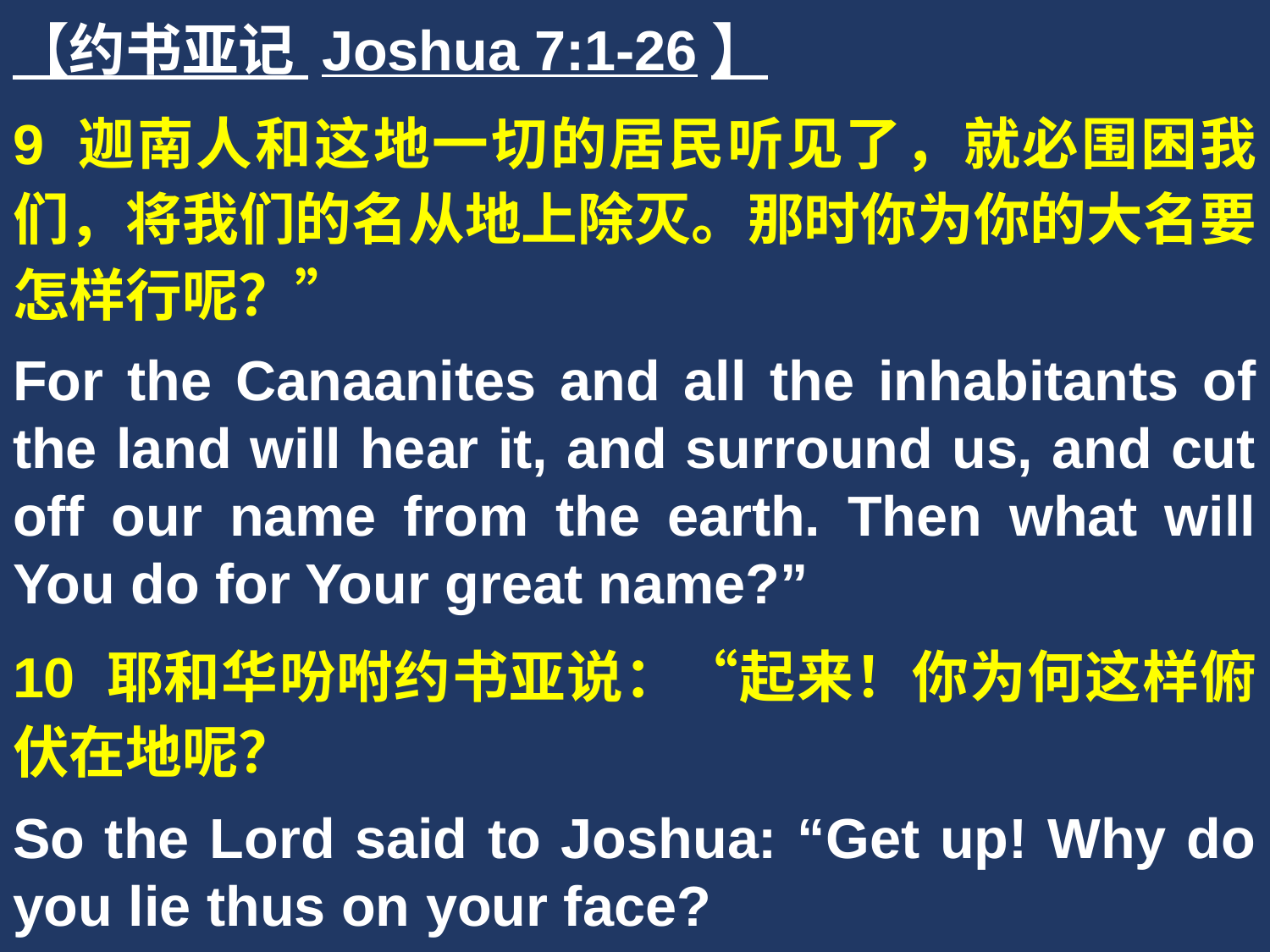

【约书亚记 Joshua 7:1-26】
9 迦南人和这地一切的居民听见了，就必围困我们，将我们的名从地上除灭。那时你为你的大名要怎样行呢？”
For the Canaanites and all the inhabitants of the land will hear it, and surround us, and cut off our name from the earth. Then what will You do for Your great name?”
10 耶和华吩咐约书亚说：“起来！你为何这样俯伏在地呢？
So the Lord said to Joshua: “Get up! Why do you lie thus on your face?